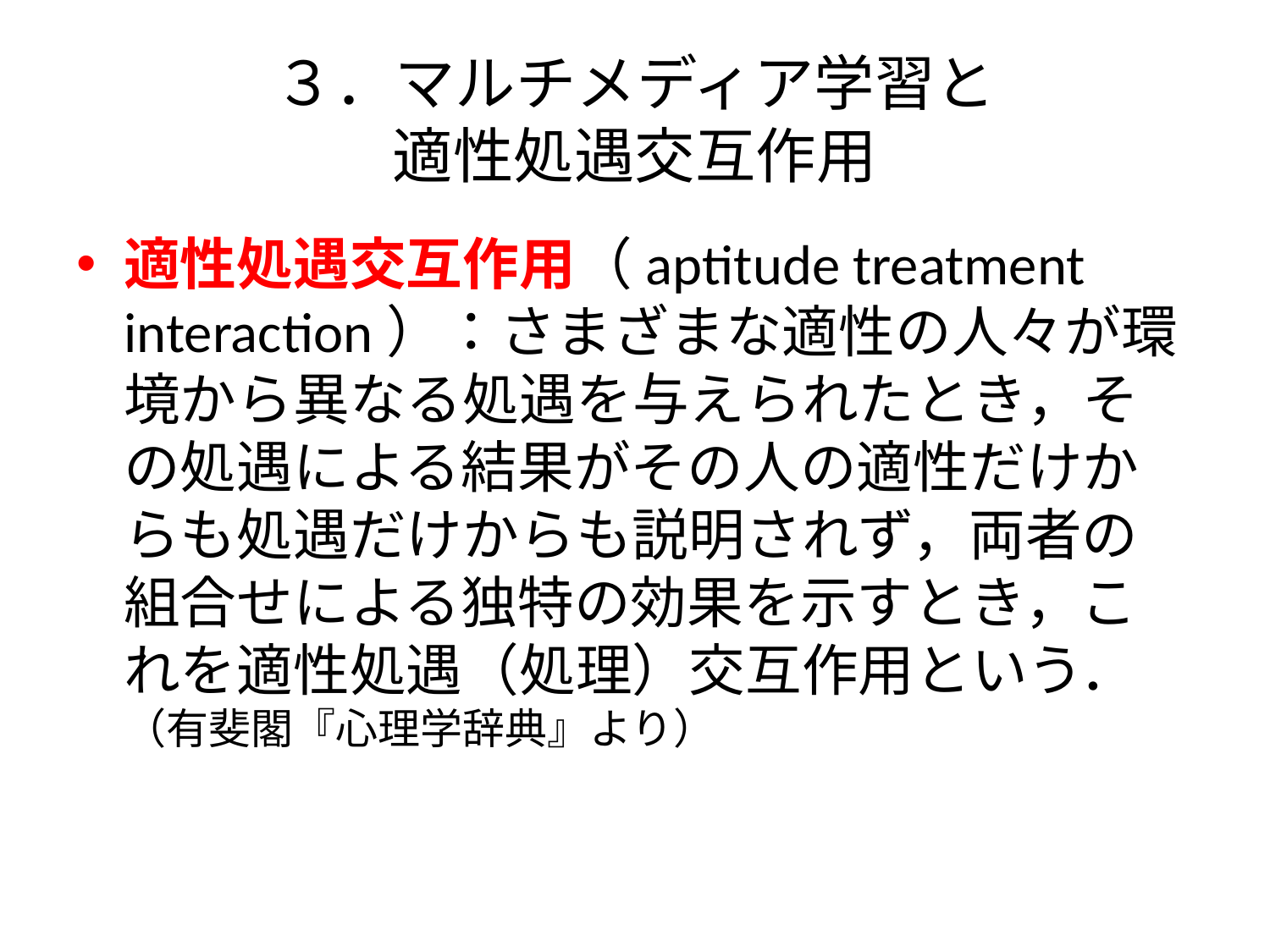

# ３．マルチメディア学習と 適性処遇交互作用
適性処遇交互作用（aptitude treatment interaction）：さまざまな適性の人々が環境から異なる処遇を与えられたとき，その処遇による結果がその人の適性だけからも処遇だけからも説明されず，両者の組合せによる独特の効果を示すとき，これを適性処遇（処理）交互作用という．
（有斐閣『心理学辞典』より）